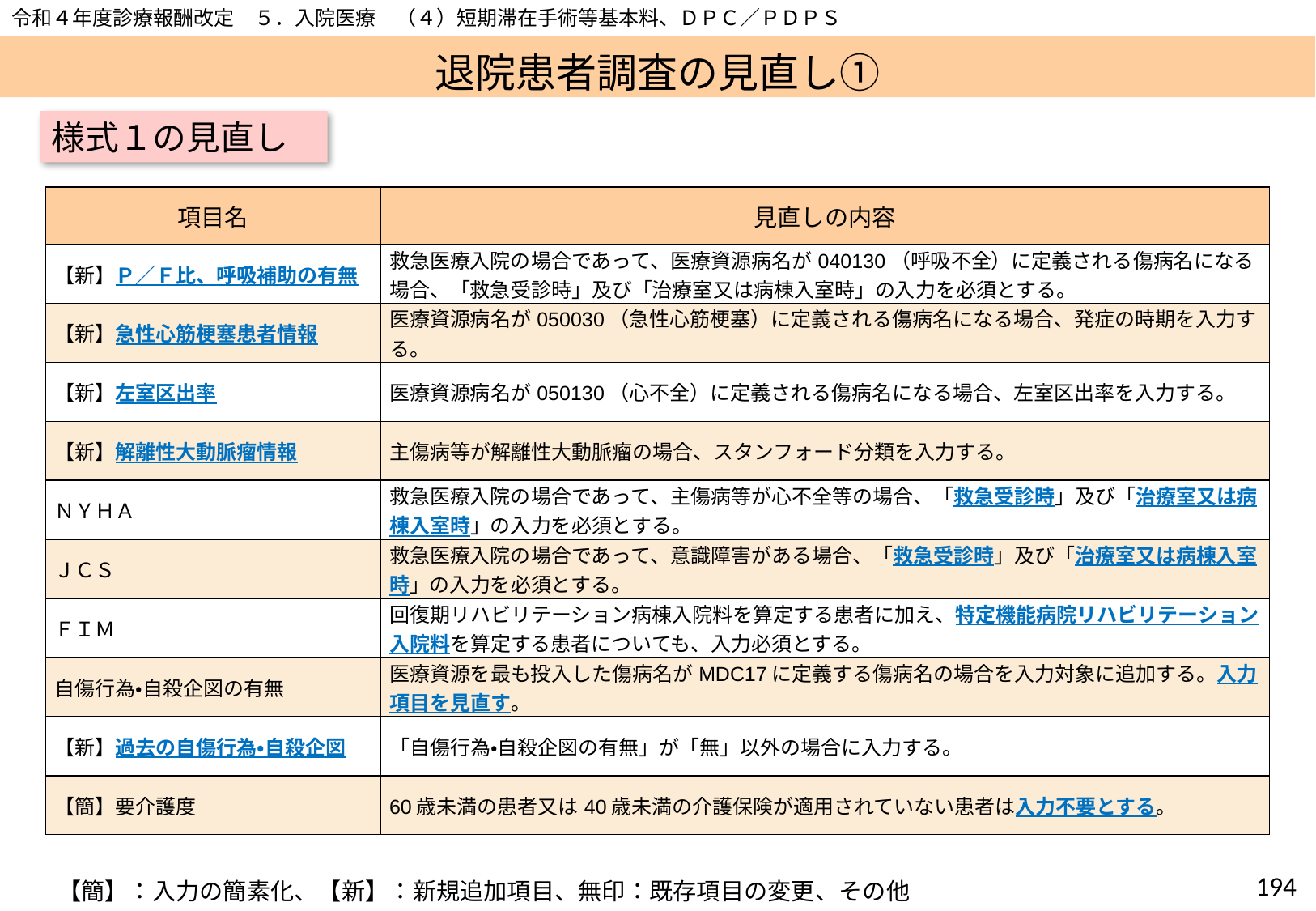

令和４年度診療報酬改定　５．入院医療　（４）短期滞在手術等基本料、ＤＰＣ／ＰＤＰＳ
# 退院患者調査の見直し①
様式１の見直し
| 項目名 | 見直しの内容 |
| --- | --- |
| 【新】Ｐ／Ｆ比、呼吸補助の有無 | 救急医療入院の場合であって、医療資源病名が040130（呼吸不全）に定義される傷病名になる場合、「救急受診時」及び「治療室又は病棟入室時」の入力を必須とする。 |
| 【新】急性心筋梗塞患者情報 | 医療資源病名が050030（急性心筋梗塞）に定義される傷病名になる場合、発症の時期を入力する。 |
| 【新】左室区出率 | 医療資源病名が050130（心不全）に定義される傷病名になる場合、左室区出率を入力する。 |
| 【新】解離性大動脈瘤情報 | 主傷病等が解離性大動脈瘤の場合、スタンフォード分類を入力する。 |
| ＮＹＨＡ | 救急医療入院の場合であって、主傷病等が心不全等の場合、「救急受診時」及び「治療室又は病棟入室時」の入力を必須とする。 |
| ＪＣＳ | 救急医療入院の場合であって、意識障害がある場合、「救急受診時」及び「治療室又は病棟入室時」の入力を必須とする。 |
| ＦＩＭ | 回復期リハビリテーション病棟入院料を算定する患者に加え、特定機能病院リハビリテーション入院料を算定する患者についても、入力必須とする。 |
| 自傷行為・自殺企図の有無 | 医療資源を最も投入した傷病名がMDC17に定義する傷病名の場合を入力対象に追加する。入力項目を見直す。 |
| 【新】過去の自傷行為・自殺企図 | 「自傷行為・自殺企図の有無」が「無」以外の場合に入力する。 |
| 【簡】要介護度 | 60歳未満の患者又は40歳未満の介護保険が適用されていない患者は入力不要とする。 |
194
【簡】：入力の簡素化、【新】：新規追加項目、無印：既存項目の変更、その他